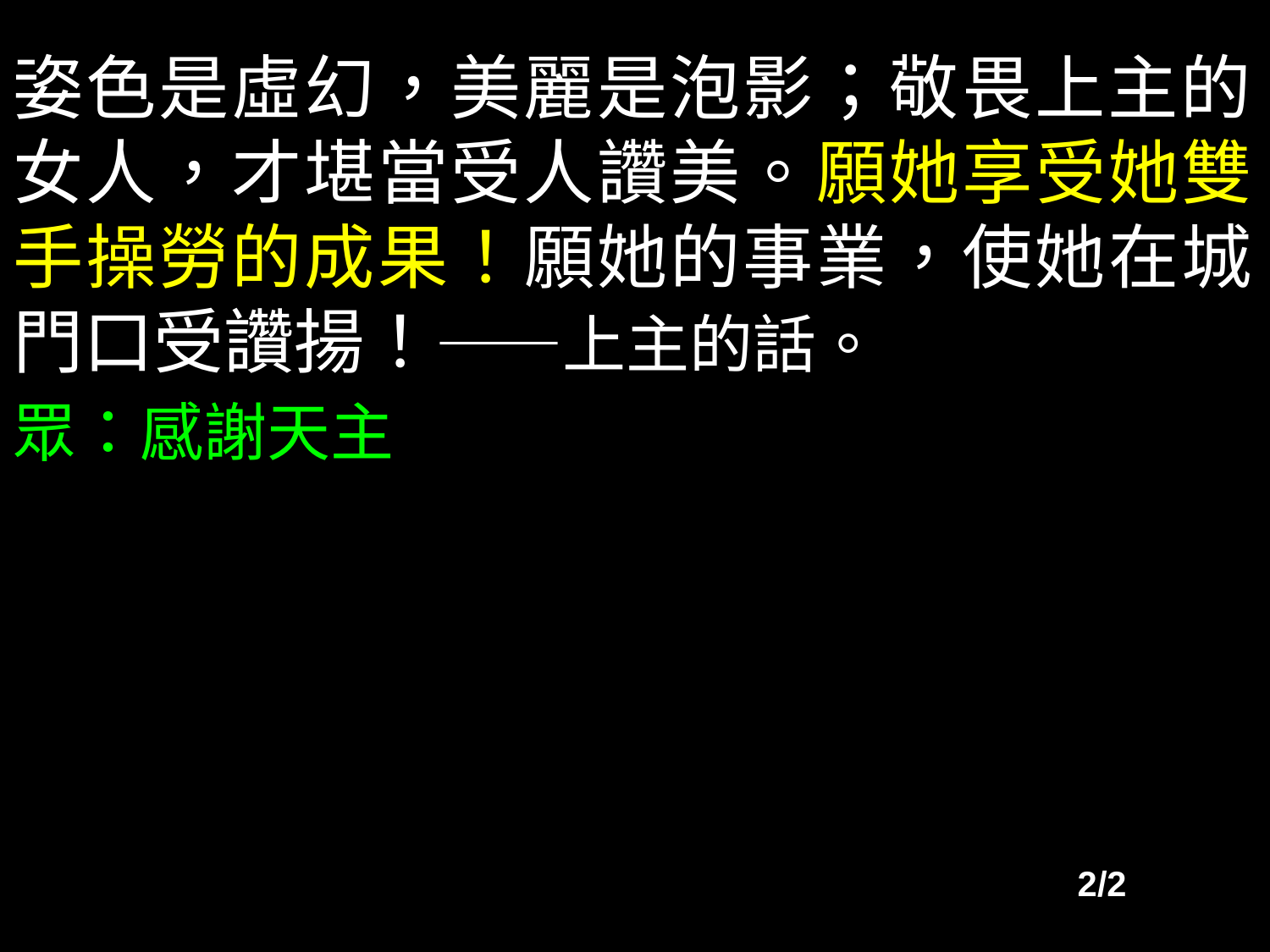

姿色是虛幻，美麗是泡影；敬畏上主的女人，才堪當受人讚美。願她享受她雙手操勞的成果！願她的事業，使她在城門口受讚揚！——上主的話。
眾：感謝天主

2/2